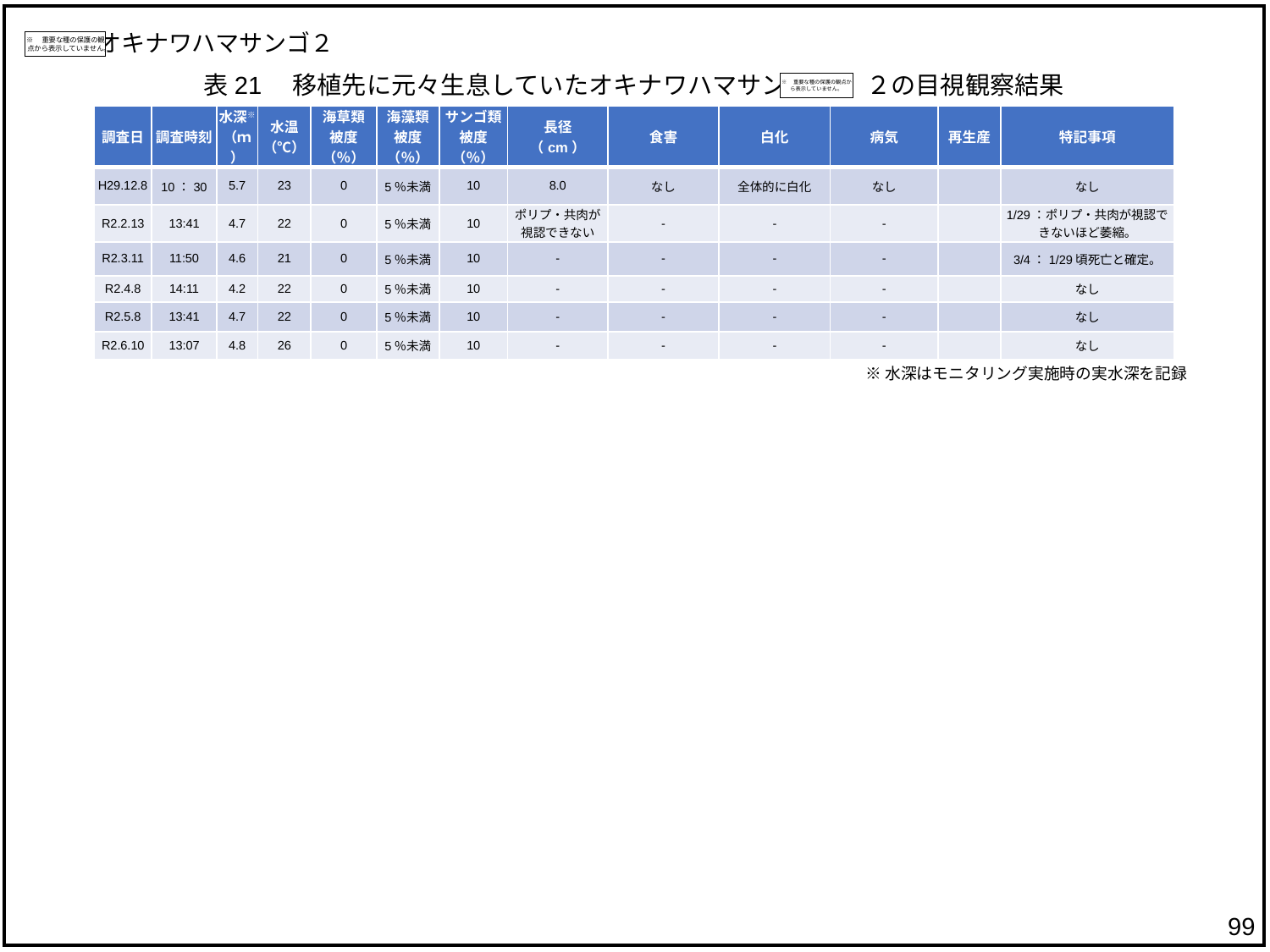

オキナワハマサンゴ２
※　重要な種の保護の観点から表示していません。
表21　移植先に元々生息していたオキナワハマサンゴ          ２の目視観察結果
※　重要な種の保護の観点から表示していません。
| 調査日 | 調査時刻 | 水深※ （ｍ） | 水温 （℃） | 海草類 被度（％） | 海藻類 被度（％） | サンゴ類 被度（％） | 長径 （cm） | 食害 | 白化 | 病気 | 再生産 | 特記事項 |
| --- | --- | --- | --- | --- | --- | --- | --- | --- | --- | --- | --- | --- |
| H29.12.8 | 10：30 | 5.7 | 23 | 0 | 5％未満 | 10 | 8.0 | なし | 全体的に白化 | なし |  | なし |
| R2.2.13 | 13:41 | 4.7 | 22 | 0 | 5％未満 | 10 | ポリプ・共肉が視認できない | - | - | - |  | 1/29：ポリプ・共肉が視認できないほど萎縮。 |
| R2.3.11 | 11:50 | 4.6 | 21 | 0 | 5％未満 | 10 | - | - | - | - |  | 3/4：1/29頃死亡と確定。 |
| R2.4.8 | 14:11 | 4.2 | 22 | 0 | 5％未満 | 10 | - | - | - | - |  | なし |
| R2.5.8 | 13:41 | 4.7 | 22 | 0 | 5％未満 | 10 | - | - | - | - |  | なし |
| R2.6.10 | 13:07 | 4.8 | 26 | 0 | 5％未満 | 10 | - | - | - | - |  | なし |
※水深はモニタリング実施時の実水深を記録
99